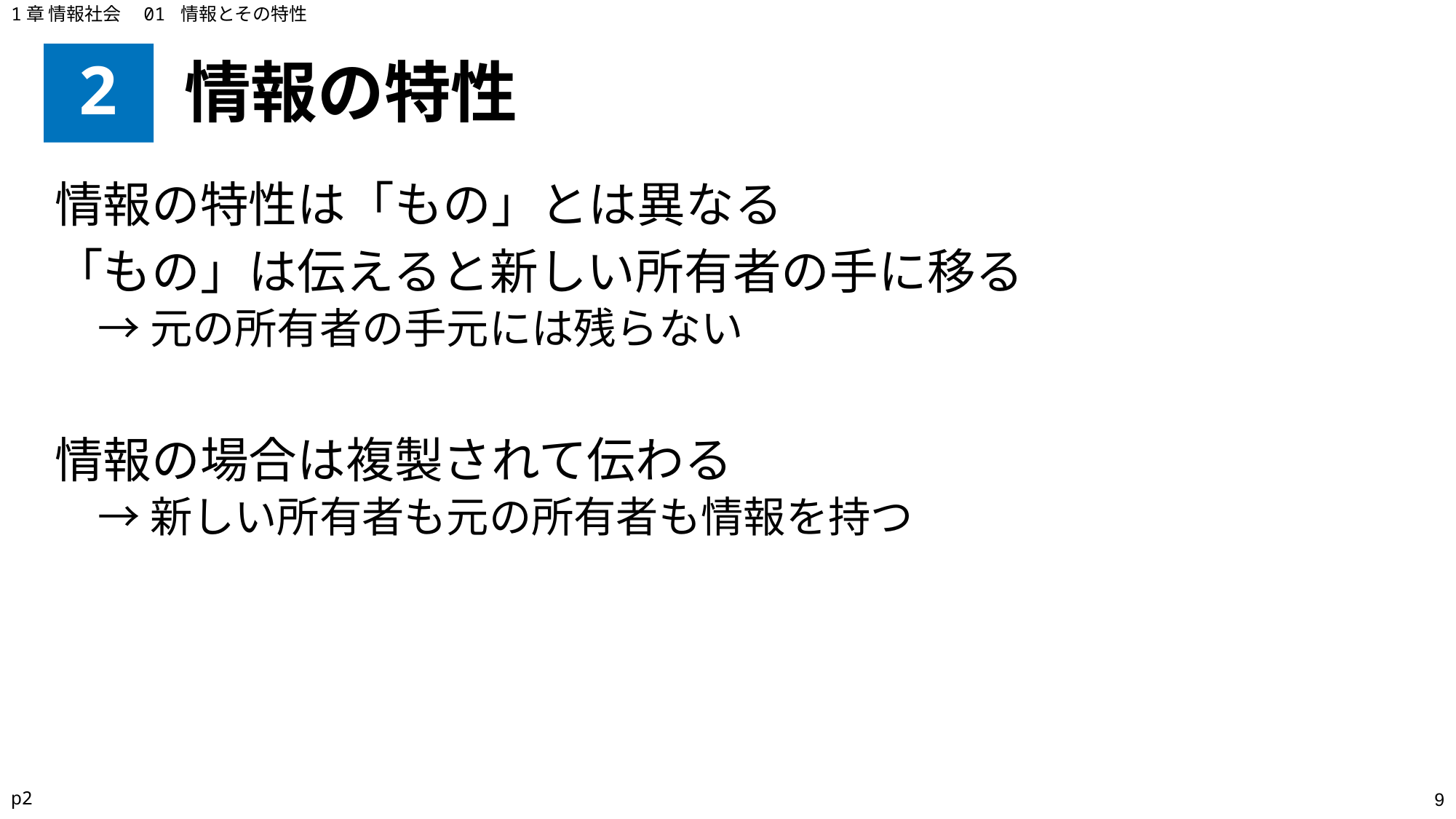

1章 情報社会　01 情報とその特性

# 2
情報の特性
情報の特性は「もの」とは異なる
「もの」は伝えると新しい所有者の手に移る
→元の所有者の手元には残らない

情報の場合は複製されて伝わる
→新しい所有者も元の所有者も情報を持つ
p2
9